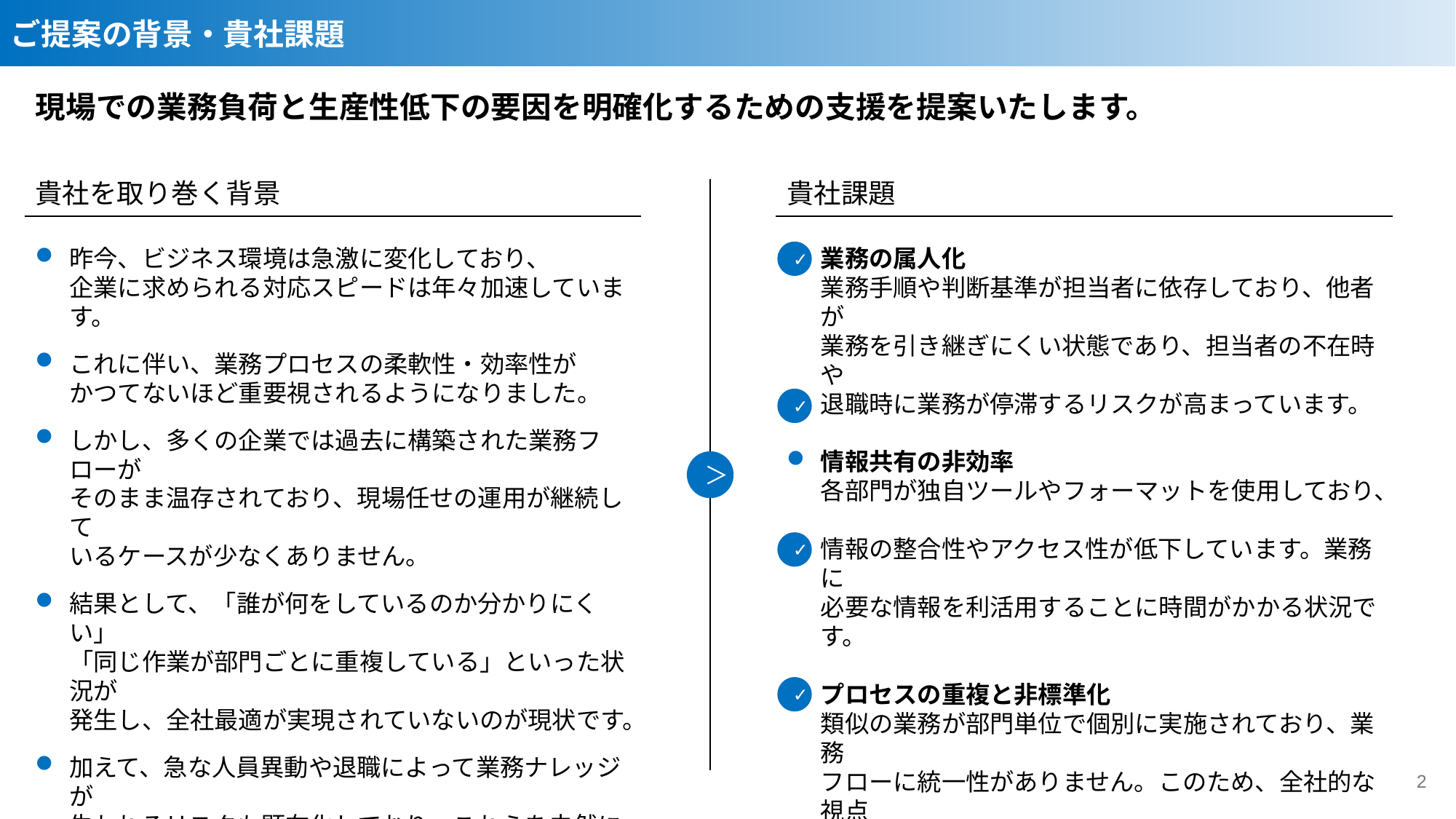

ご提案の背景・貴社課題
現場での業務負荷と生産性低下の要因を明確化するための支援を提案いたします。
貴社を取り巻く背景
貴社課題
＞
昨今、ビジネス環境は急激に変化しており、
企業に求められる対応スピードは年々加速しています。
これに伴い、業務プロセスの柔軟性・効率性が
かつてないほど重要視されるようになりました。
しかし、多くの企業では過去に構築された業務フローが
そのまま温存されており、現場任せの運用が継続して
いるケースが少なくありません。
結果として、「誰が何をしているのか分かりにくい」
「同じ作業が部門ごとに重複している」といった状況が
発生し、全社最適が実現されていないのが現状です。
加えて、急な人員異動や退職によって業務ナレッジが
失われるリスクも顕在化しており、これらを未然に防ぐ
業務基盤の整備が急務となっています。
業務の属人化
業務手順や判断基準が担当者に依存しており、他者が
業務を引き継ぎにくい状態であり、担当者の不在時や
退職時に業務が停滞するリスクが高まっています。

情報共有の非効率
各部門が独自ツールやフォーマットを使用しており、
情報の整合性やアクセス性が低下しています。業務に
必要な情報を利活用することに時間がかかる状況です。

プロセスの重複と非標準化
類似の業務が部門単位で個別に実施されており、業務
フローに統一性がありません。このため、全社的な視点
での最適化が進まず、無駄な工数が発生しています。

改善の定着化が困難
業務改善の取り組みは断続的に行われてきたものの、
継続的モニタリングやKPI設計がなされていません。
✓
✓
✓
✓
2